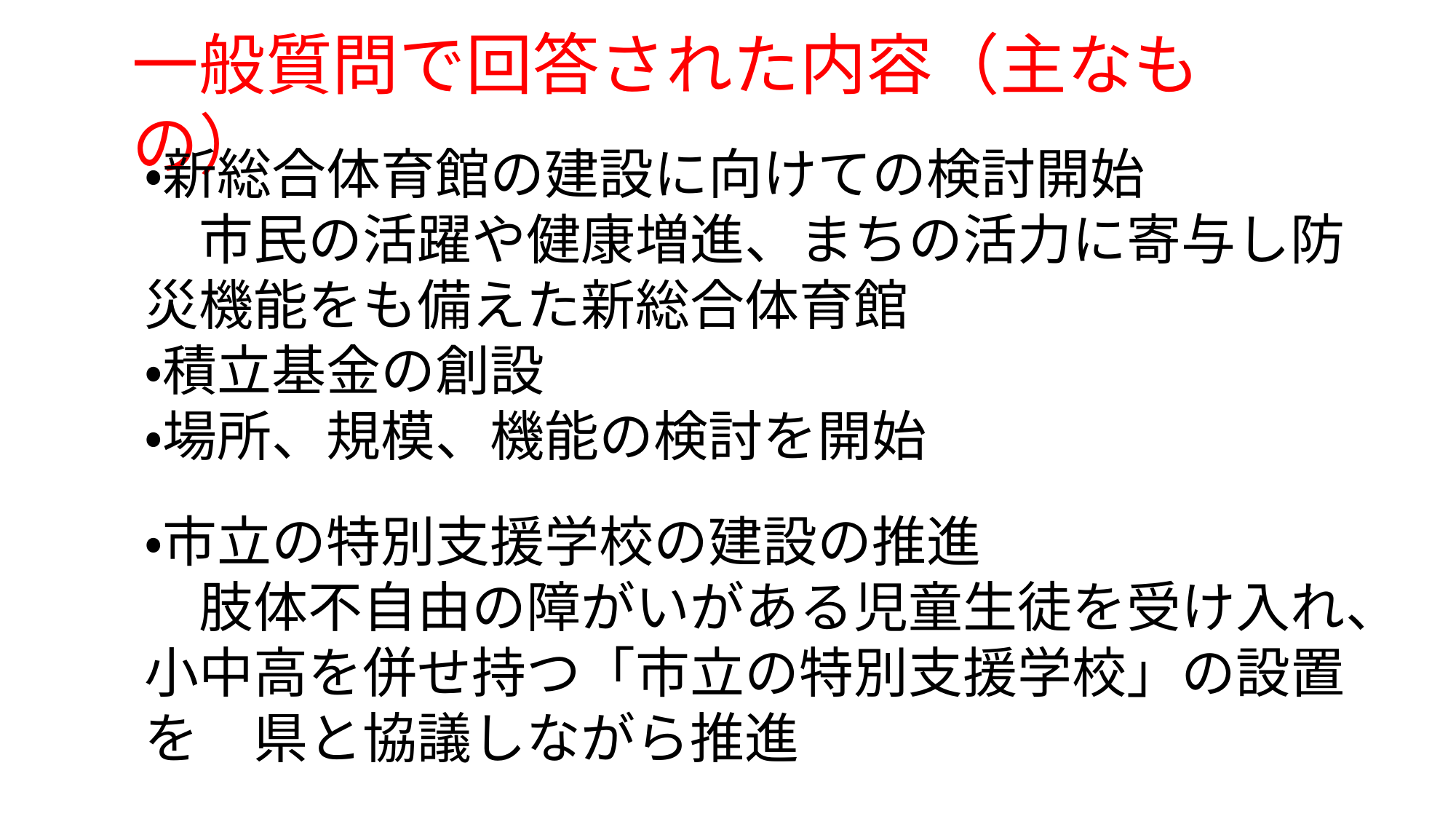

一般質問で回答された内容（主なもの）
・新総合体育館の建設に向けての検討開始
　市民の活躍や健康増進、まちの活力に寄与し防災機能をも備えた新総合体育館
・積立基金の創設
・場所、規模、機能の検討を開始
・市立の特別支援学校の建設の推進
　肢体不自由の障がいがある児童生徒を受け入れ、小中高を併せ持つ「市立の特別支援学校」の設置を　県と協議しながら推進